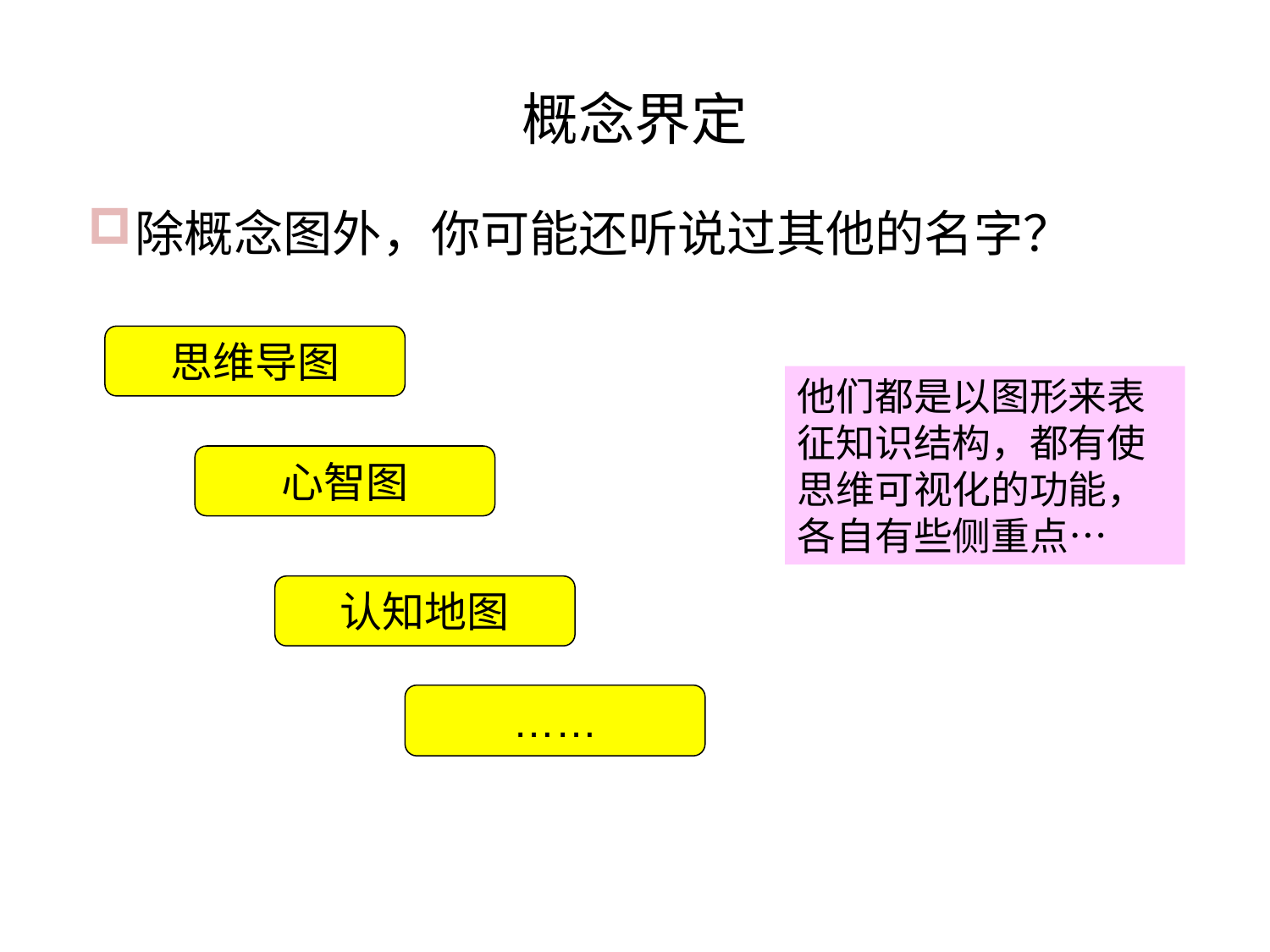

# 概念界定
除概念图外，你可能还听说过其他的名字？
思维导图
他们都是以图形来表征知识结构，都有使思维可视化的功能，各自有些侧重点…
心智图
认知地图
……